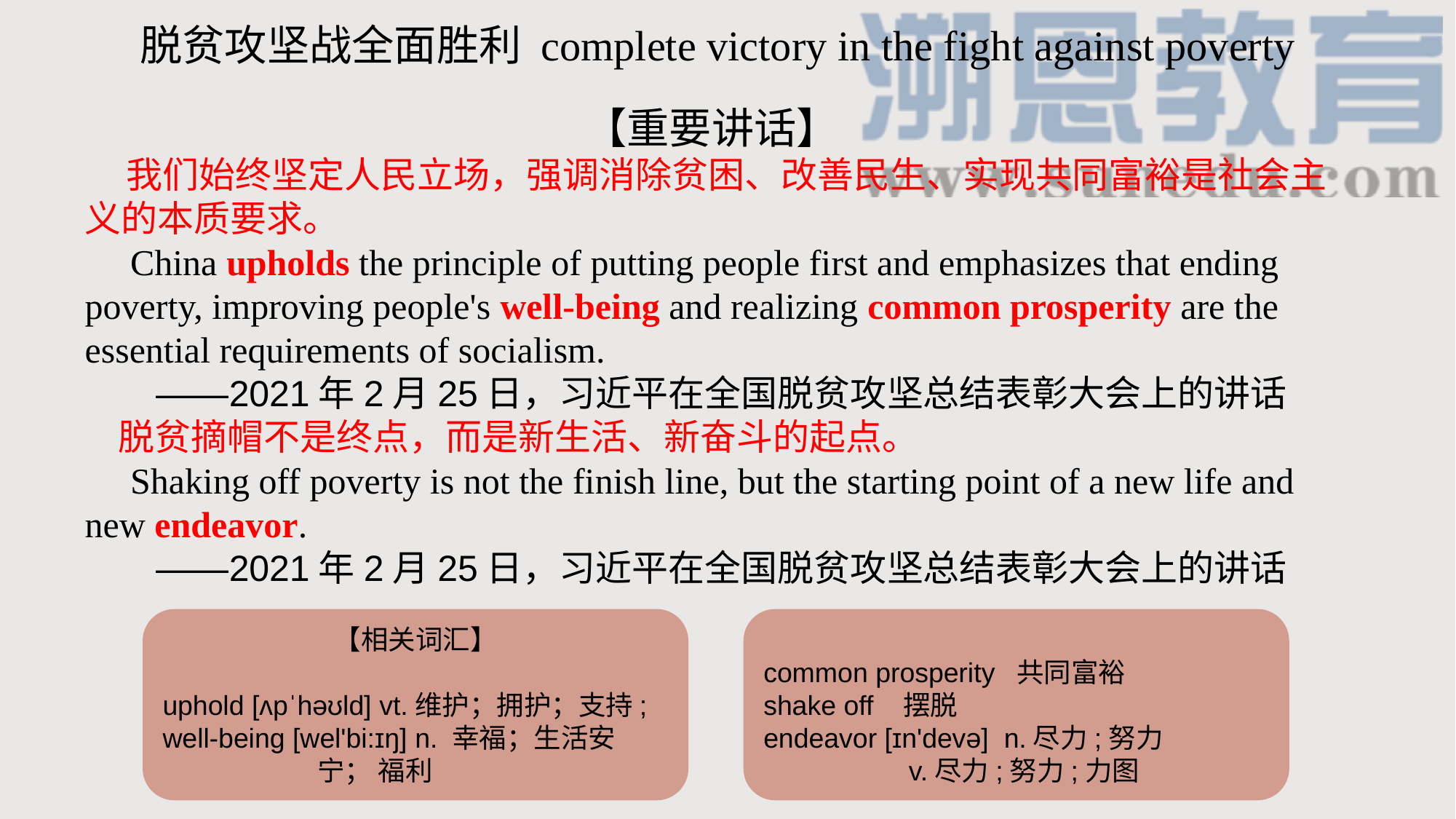

脱贫攻坚战全面胜利 complete victory in the fight against poverty
【重要讲话】
    我们始终坚定人民立场，强调消除贫困、改善民生、实现共同富裕是社会主义的本质要求。
     China upholds the principle of putting people first and emphasizes that ending poverty, improving people's well-being and realizing common prosperity are the essential requirements of socialism.
       ——2021年2月25日，习近平在全国脱贫攻坚总结表彰大会上的讲话
   脱贫摘帽不是终点，而是新生活、新奋斗的起点。
     Shaking off poverty is not the finish line, but the starting point of a new life and new endeavor.
       ——2021年2月25日，习近平在全国脱贫攻坚总结表彰大会上的讲话
【相关词汇】

uphold [ʌpˈhəʊld] vt.维护；拥护；支持;
well-being [wel'bi:ɪŋ] n. 幸福；生活安
                        宁； 福利

common prosperity  共同富裕
shake off   摆脱
endeavor [ɪn'devə]  n.尽力;努力
                   v.尽力;努力;力图